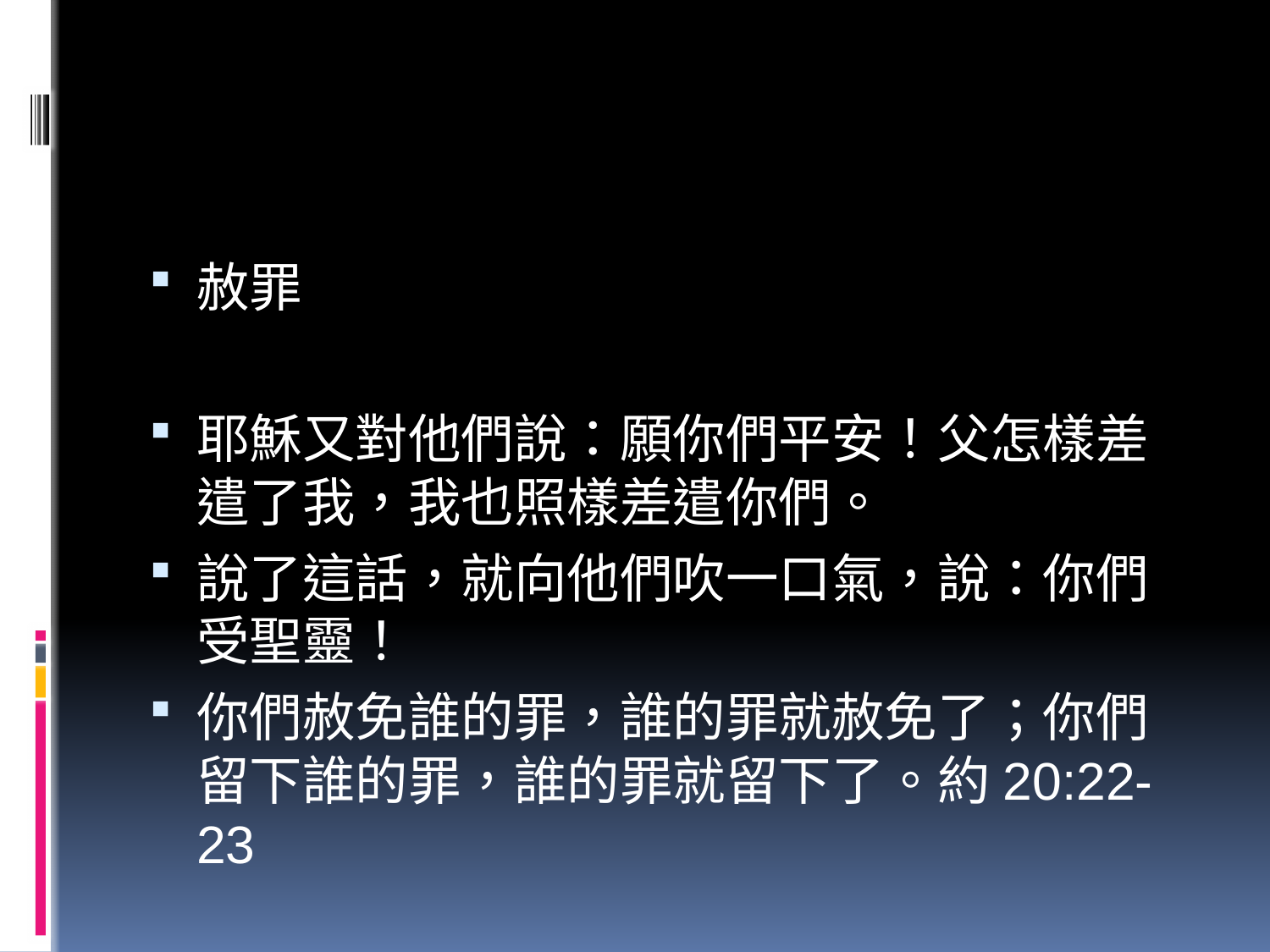

#
赦罪

耶穌又對他們說：願你們平安！父怎樣差遣了我，我也照樣差遣你們。
說了這話，就向他們吹一口氣，說：你們受聖靈！
你們赦免誰的罪，誰的罪就赦免了；你們留下誰的罪，誰的罪就留下了。約20:22-23